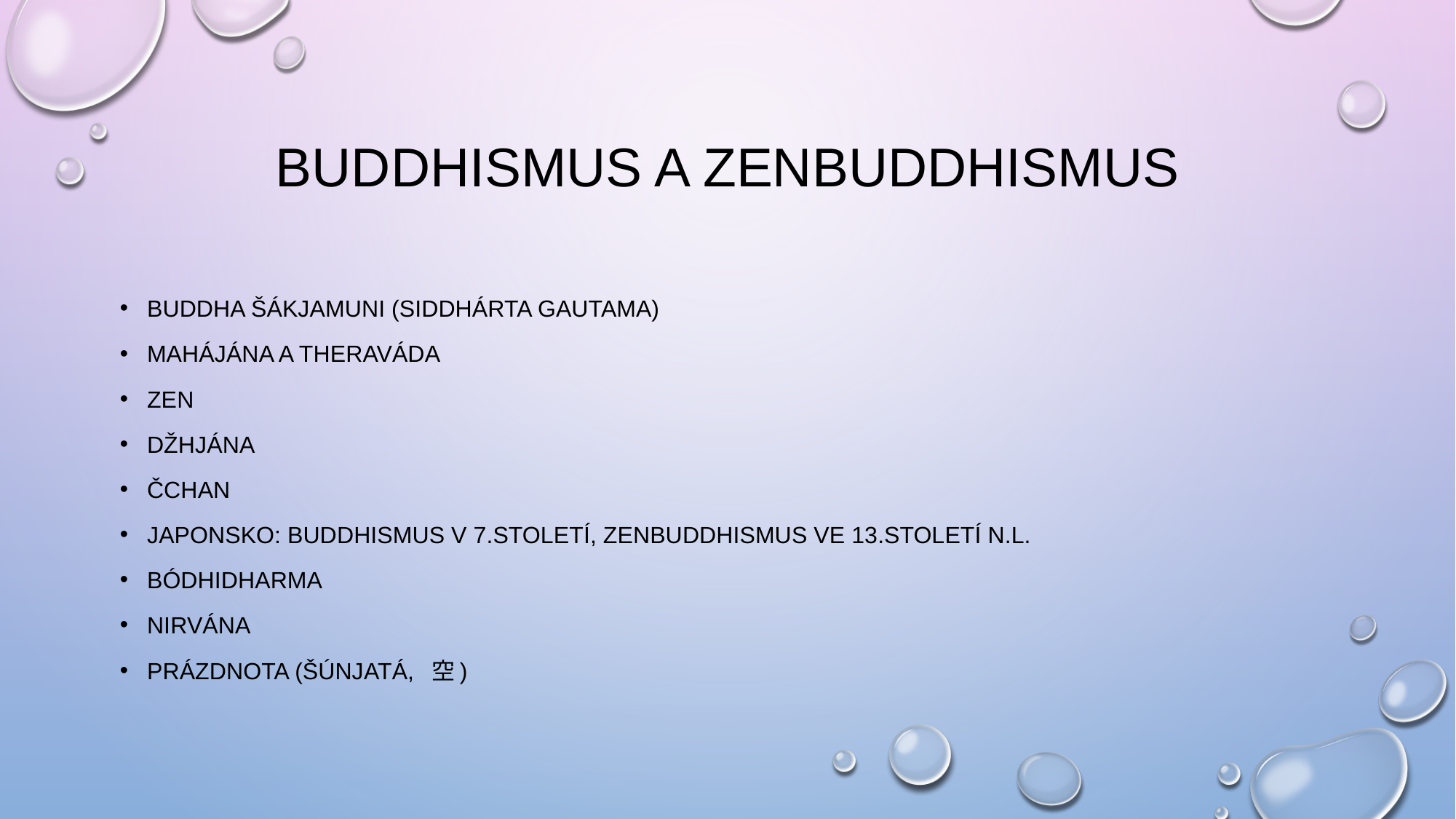

# Buddhismus a zenbuddhismus
Buddha Šákjamuni (Siddhárta gautama)
Mahájána a theraváda
Zen
Džhjána
Čchan
Japonsko: buddhismus v 7.století, zenbuddhismus ve 13.století n.l.
Bódhidharma
Nirvána
Prázdnota (šúnjatá,  空)